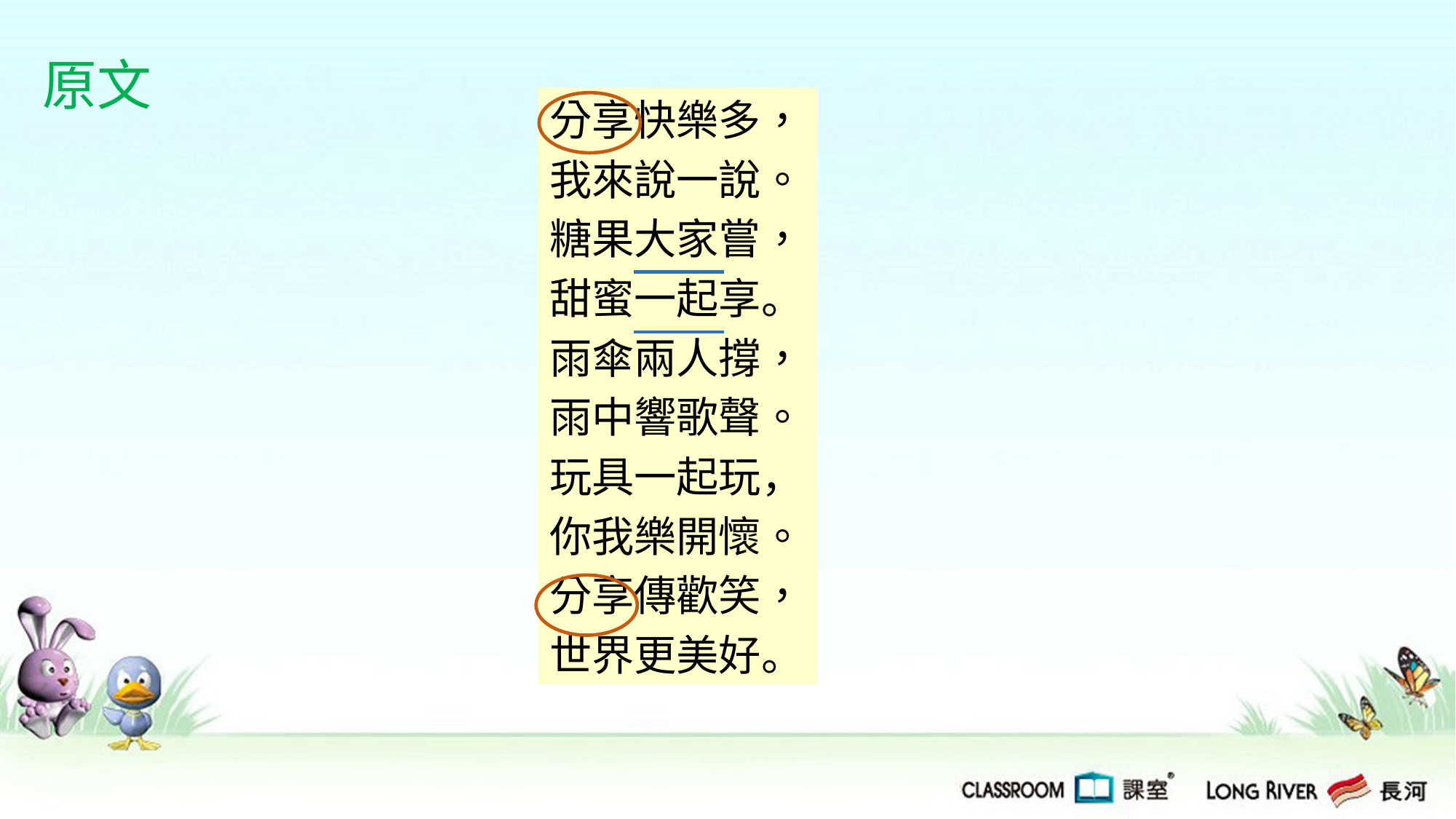

原文
分享快樂多，
我來說一說。
糖果大家嘗，
甜蜜一起享。
雨傘兩人撐，
雨中響歌聲。
玩具一起玩，
你我樂開懷。
分享傳歡笑，
世界更美好。